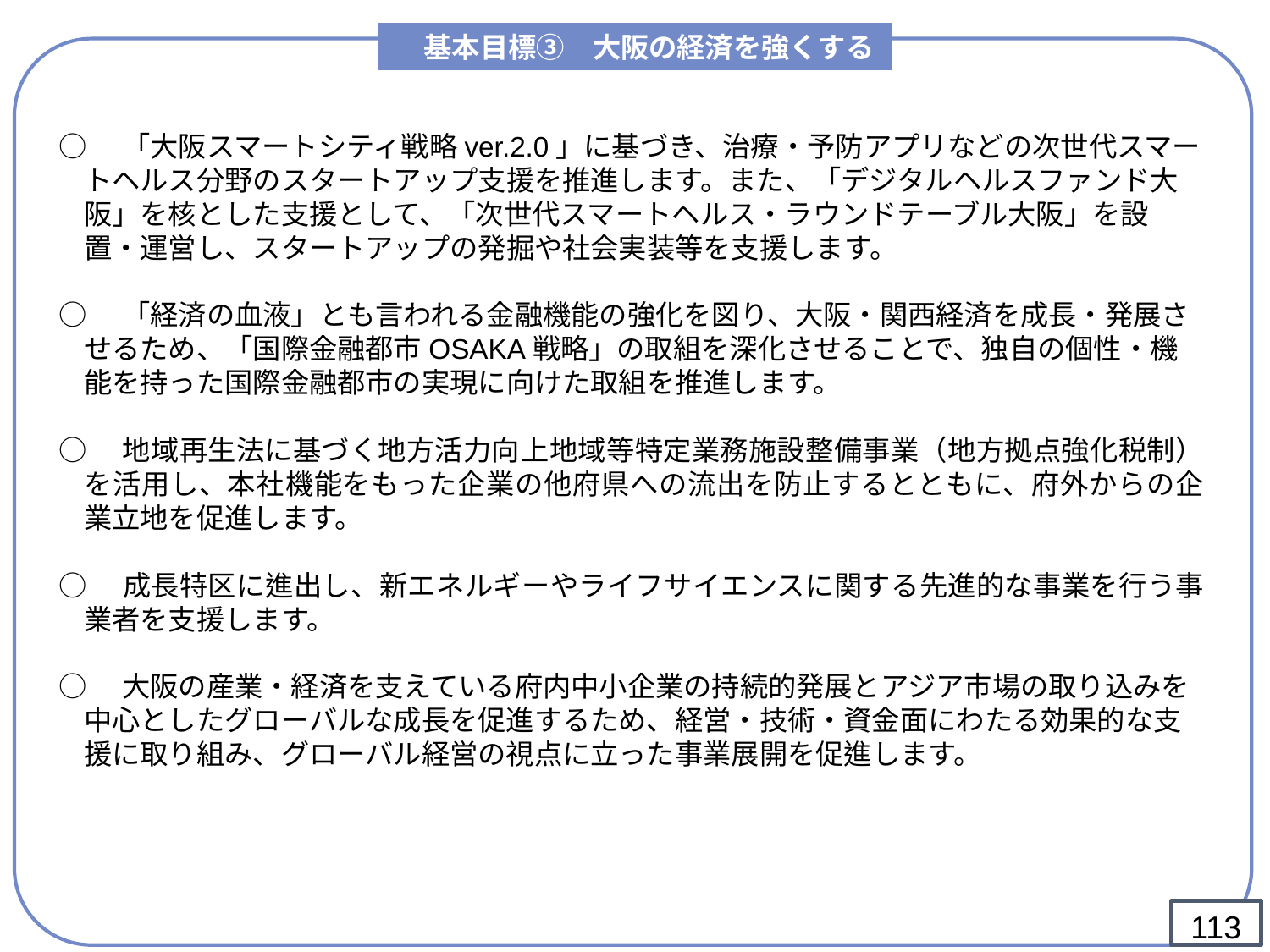

基本目標③　大阪の経済を強くする

○　「大阪スマートシティ戦略ver.2.0」に基づき、治療・予防アプリなどの次世代スマートヘルス分野のスタートアップ支援を推進します。また、「デジタルヘルスファンド大阪」を核とした支援として、「次世代スマートヘルス・ラウンドテーブル大阪」を設置・運営し、スタートアップの発掘や社会実装等を支援します。

○　「経済の血液」とも言われる金融機能の強化を図り、大阪・関西経済を成長・発展させるため、「国際金融都市OSAKA戦略」の取組を深化させることで、独自の個性・機能を持った国際金融都市の実現に向けた取組を推進します。

○　地域再生法に基づく地方活力向上地域等特定業務施設整備事業（地方拠点強化税制）を活用し、本社機能をもった企業の他府県への流出を防止するとともに、府外からの企業立地を促進します。

○　成長特区に進出し、新エネルギーやライフサイエンスに関する先進的な事業を行う事業者を支援します。

○　大阪の産業・経済を支えている府内中小企業の持続的発展とアジア市場の取り込みを中心としたグローバルな成長を促進するため、経営・技術・資金面にわたる効果的な支援に取り組み、グローバル経営の視点に立った事業展開を促進します。

113